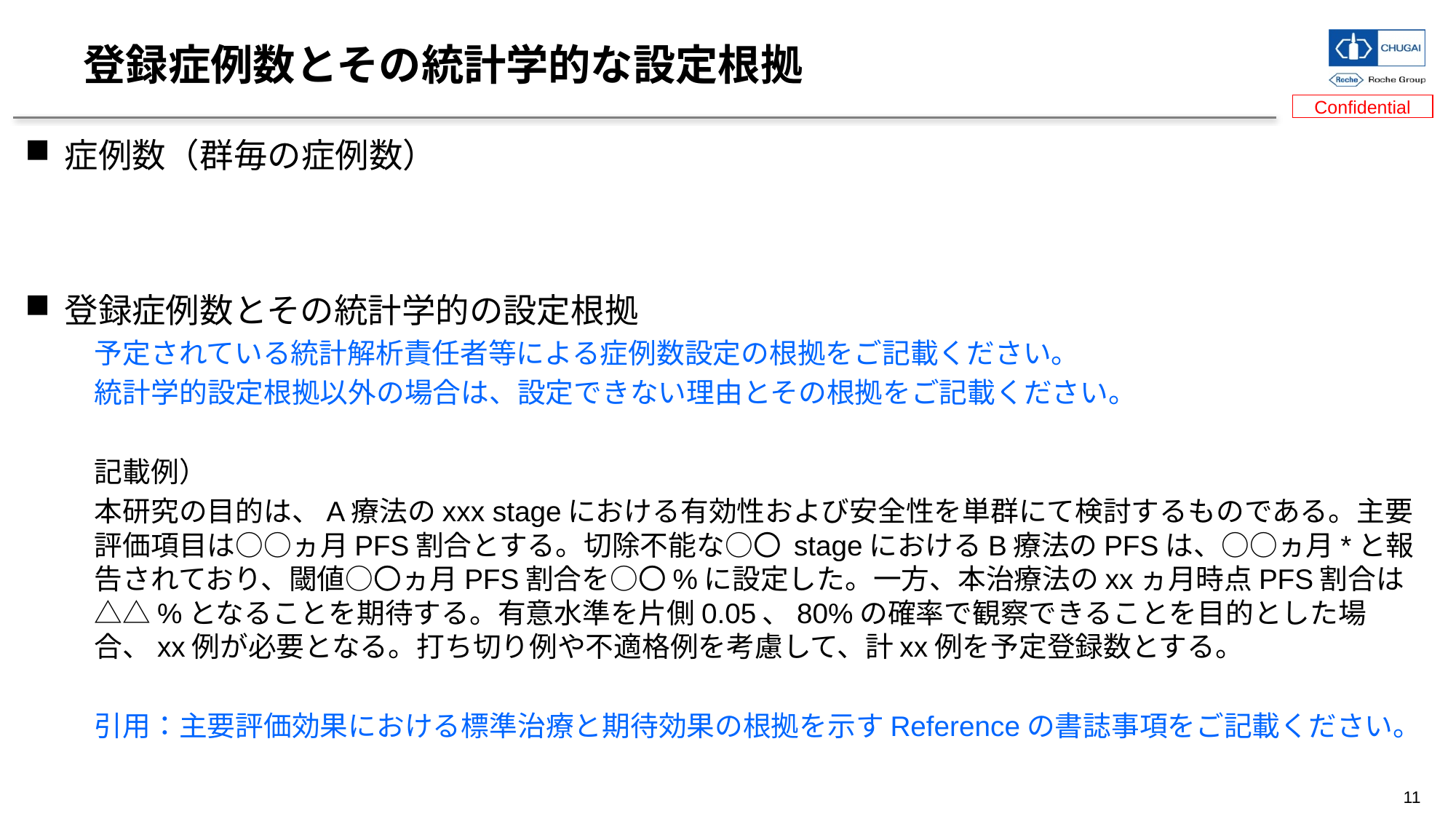

# 登録症例数とその統計学的な設定根拠
症例数（群毎の症例数）

登録症例数とその統計学的の設定根拠
予定されている統計解析責任者等による症例数設定の根拠をご記載ください。
統計学的設定根拠以外の場合は、設定できない理由とその根拠をご記載ください。

記載例）
本研究の目的は、A療法のxxx stageにおける有効性および安全性を単群にて検討するものである。主要評価項目は○○ヵ月PFS割合とする。切除不能な○〇 stageにおけるB療法のPFSは、○○ヵ月*と報告されており、閾値○〇ヵ月PFS割合を○〇%に設定した。一方、本治療法のxxヵ月時点PFS割合は△△%となることを期待する。有意水準を片側0.05、80%の確率で観察できることを目的とした場合、xx例が必要となる。打ち切り例や不適格例を考慮して、計xx例を予定登録数とする。

引用：主要評価効果における標準治療と期待効果の根拠を示すReferenceの書誌事項をご記載ください。